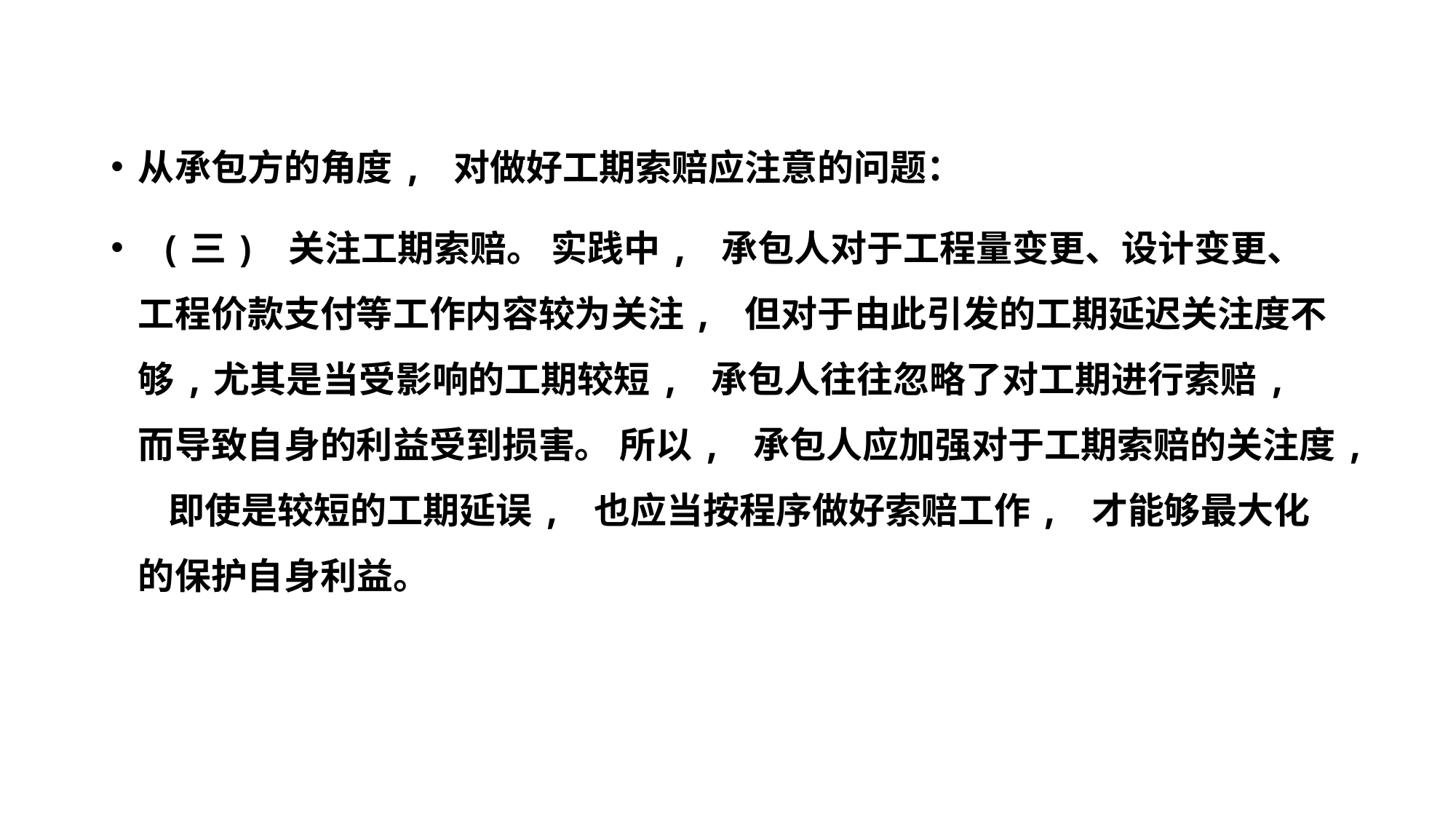

从承包方的角度, 对做好工期索赔应注意的问题：
 (三) 关注工期索赔。 实践中, 承包人对于工程量变更、设计变更、 工程价款支付等工作内容较为关注, 但对于由此引发的工期延迟关注度不够,尤其是当受影响的工期较短, 承包人往往忽略了对工期进行索赔, 而导致自身的利益受到损害。 所以, 承包人应加强对于工期索赔的关注度, 即使是较短的工期延误, 也应当按程序做好索赔工作, 才能够最大化的保护自身利益。